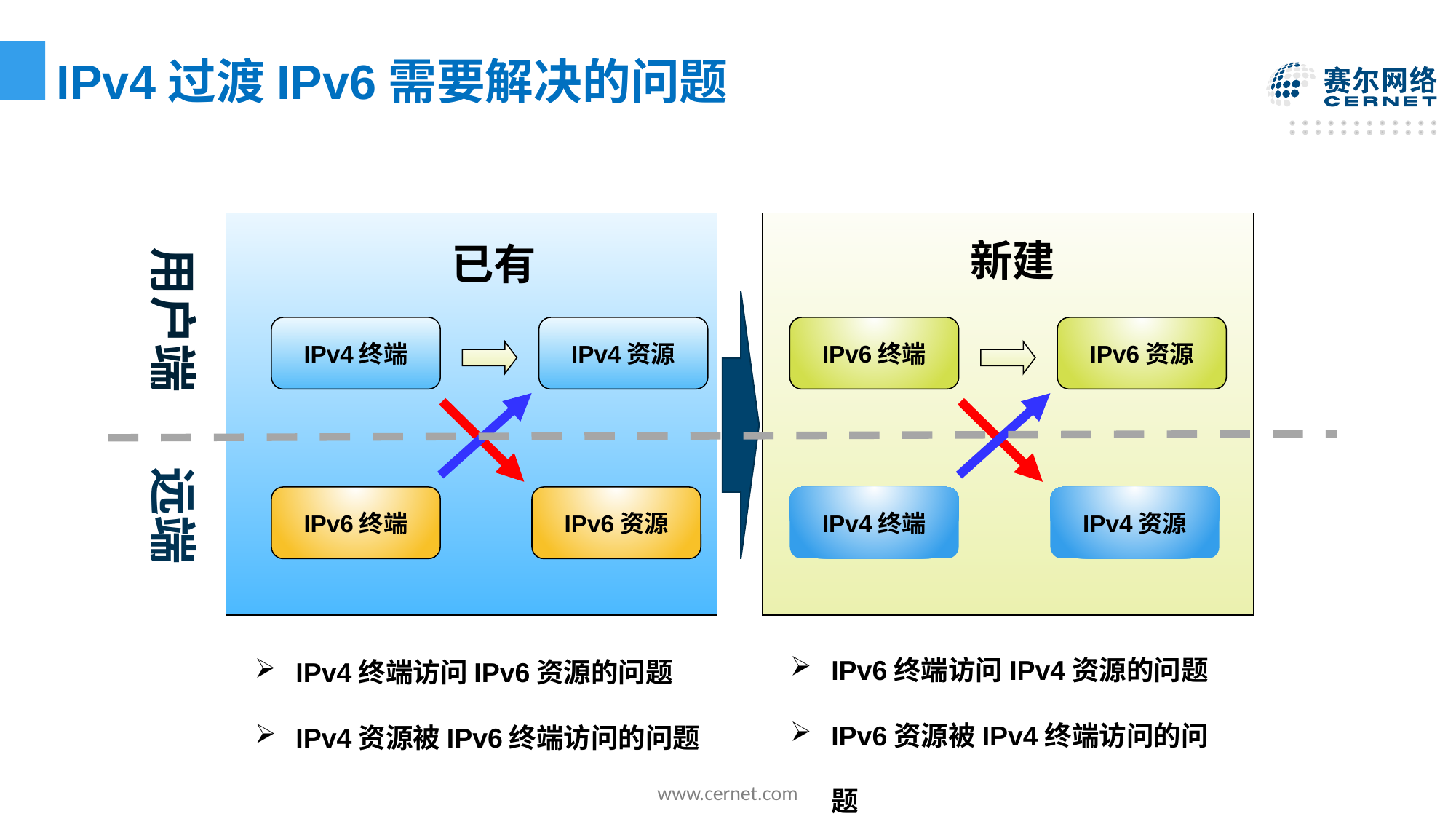

IPv4过渡IPv6需要解决的问题

新建
已有
IPv4终端
IPv4资源
IPv6终端
IPv6资源

IPv6终端
IPv6资源
IPv4终端
IPv4资源

用户端

远端
IPv6终端访问IPv4资源的问题
IPv6资源被IPv4终端访问的问题
IPv4终端访问IPv6资源的问题
IPv4资源被IPv6终端访问的问题